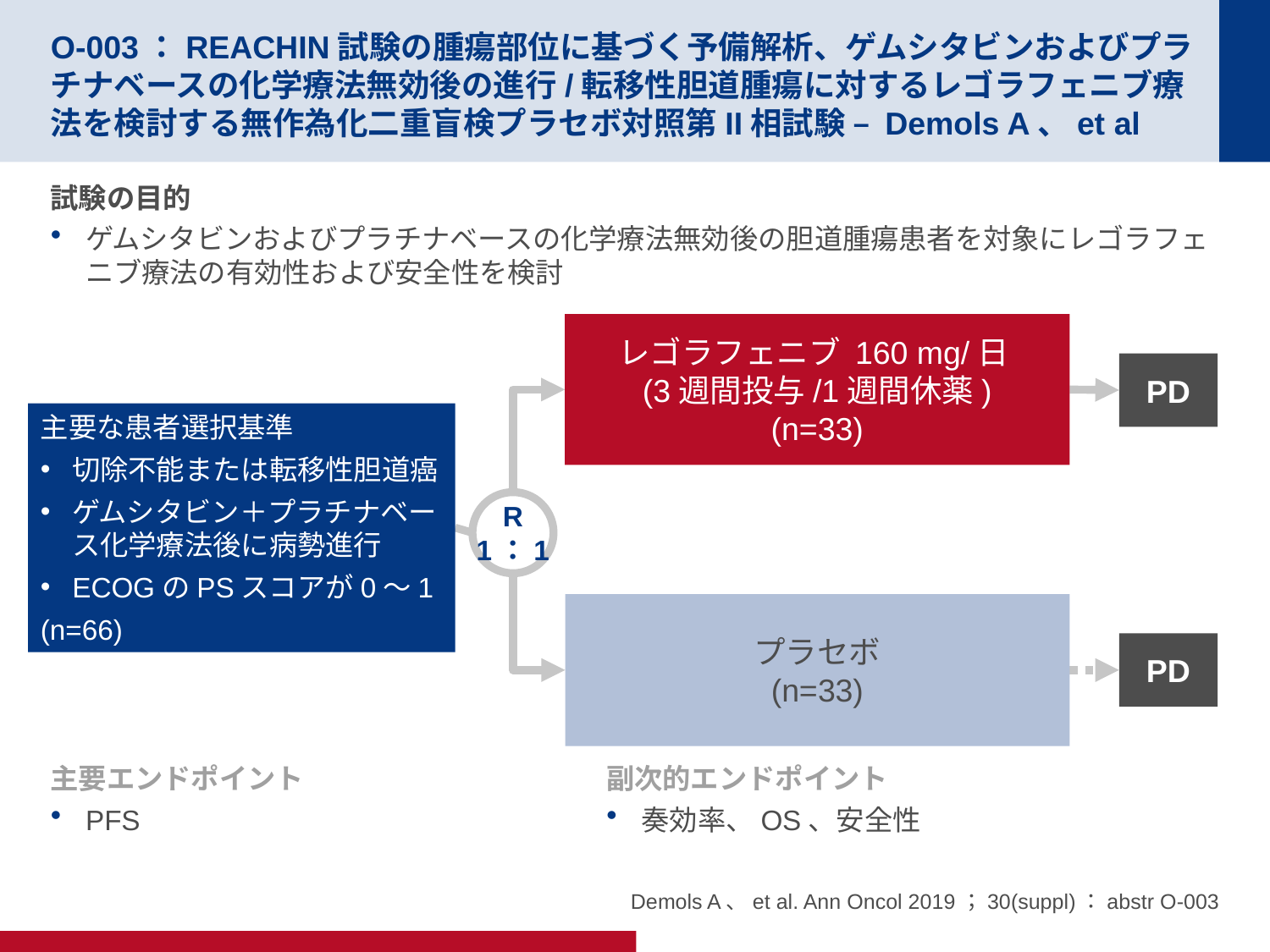

# O-003：REACHIN試験の腫瘍部位に基づく予備解析、ゲムシタビンおよびプラチナベースの化学療法無効後の進行/転移性胆道腫瘍に対するレゴラフェニブ療法を検討する無作為化二重盲検プラセボ対照第II相試験 – Demols A、et al
試験の目的
ゲムシタビンおよびプラチナベースの化学療法無効後の胆道腫瘍患者を対象にレゴラフェニブ療法の有効性および安全性を検討
レゴラフェニブ 160 mg/日
(3週間投与/1週間休薬)
(n=33)
PD
主要な患者選択基準
切除不能または転移性胆道癌
ゲムシタビン＋プラチナベース化学療法後に病勢進行
ECOGのPSスコアが0～1
(n=66)
R
1：1
プラセボ
(n=33)
PD
主要エンドポイント
PFS

副次的エンドポイント
奏効率、OS、安全性
Demols A、et al. Ann Oncol 2019；30(suppl)：abstr O-003